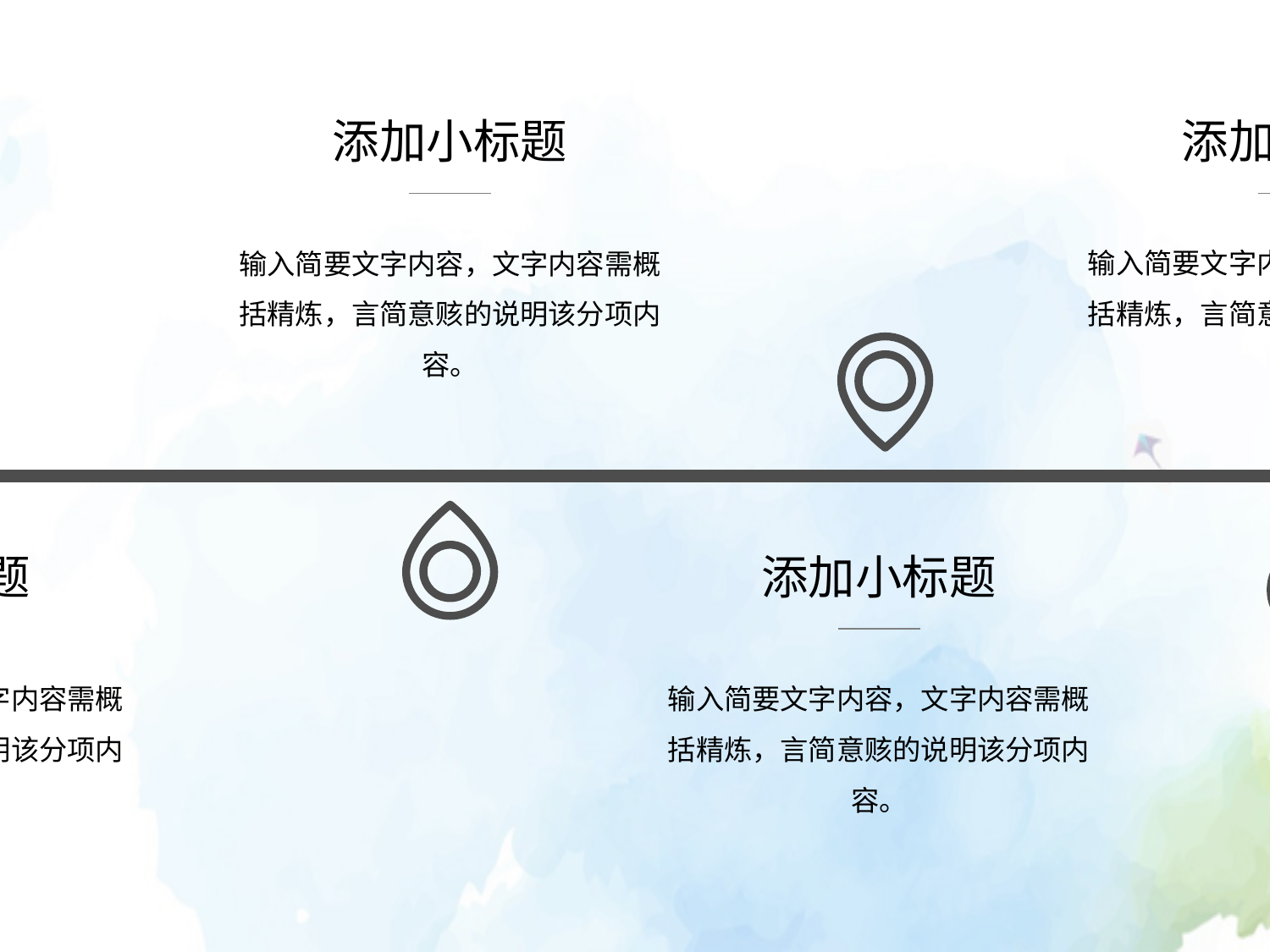

添加小标题
输入简要文字内容，文字内容需概括精炼，言简意赅的说明该分项内容。
添加小标题
输入简要文字内容，文字内容需概括精炼，言简意赅的说明该分项内容。

添加小标题
输入简要文字内容，文字内容需概括精炼，言简意赅的说明该分项内容。
添加小标题
输入简要文字内容，文字内容需概括精炼，言简意赅的说明该分项内容。